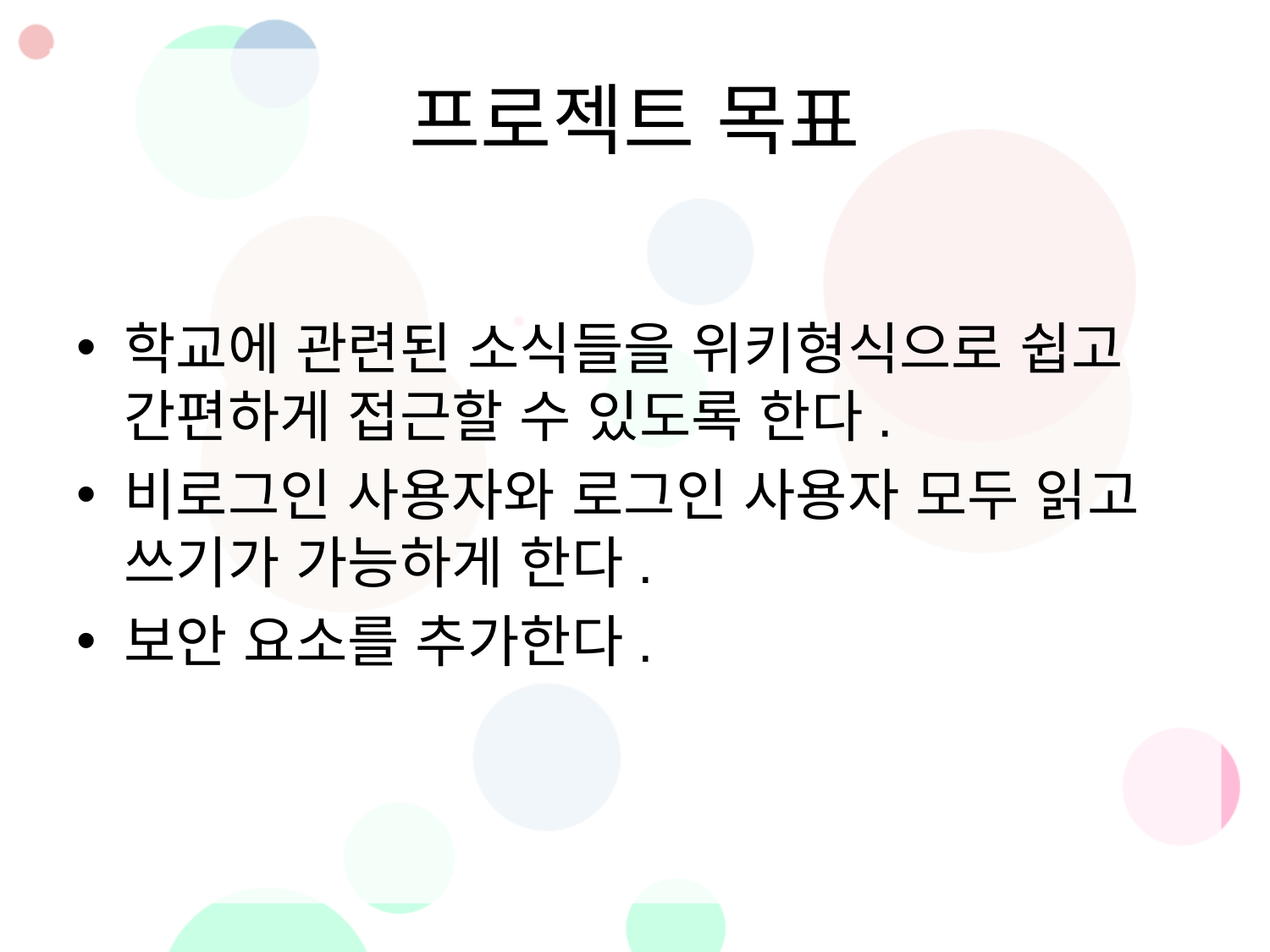

# 프로젝트 목표
학교에 관련된 소식들을 위키형식으로 쉽고 간편하게 접근할 수 있도록 한다.
비로그인 사용자와 로그인 사용자 모두 읽고 쓰기가 가능하게 한다.
보안 요소를 추가한다.